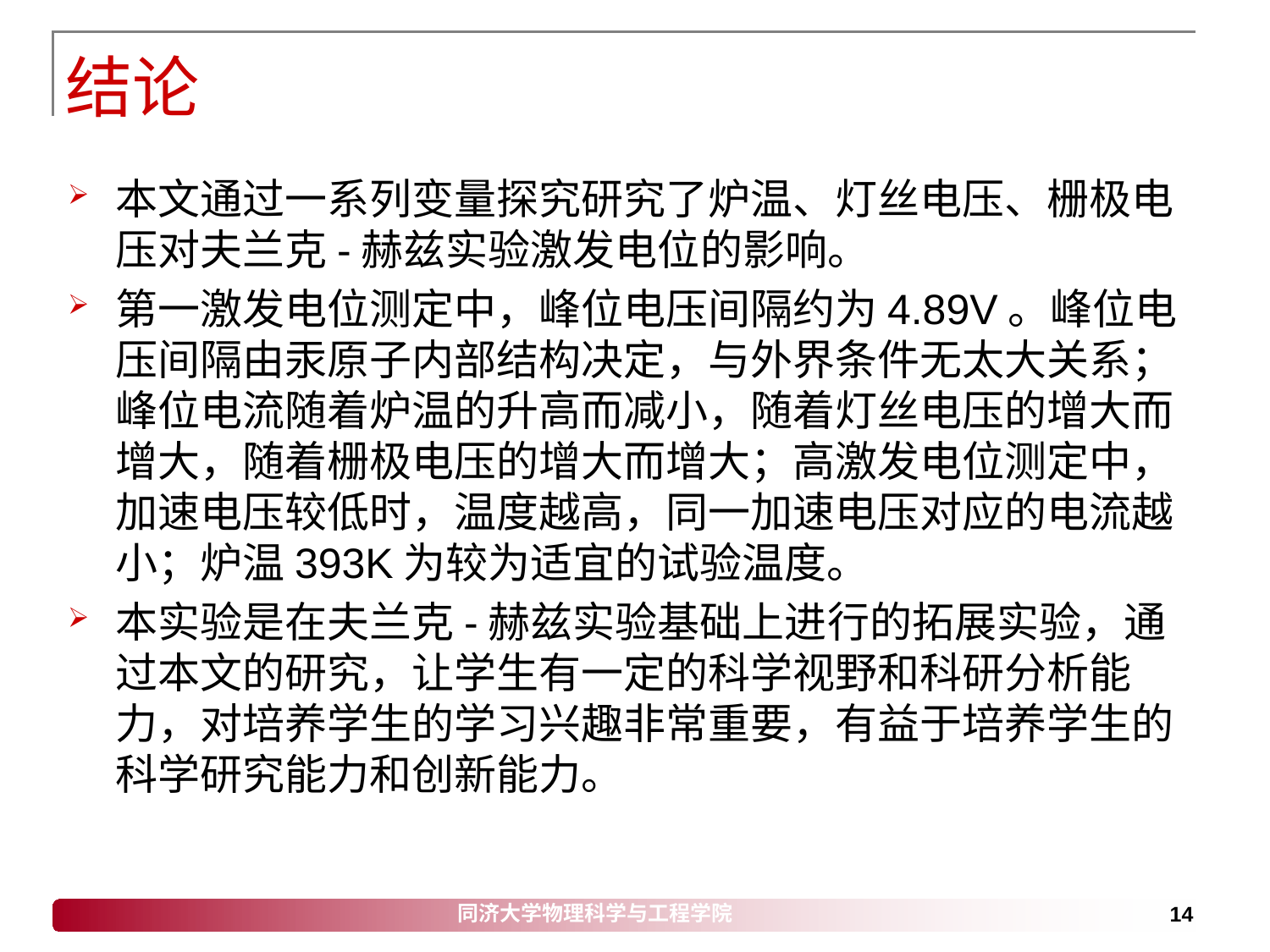

# 结论
本文通过一系列变量探究研究了炉温、灯丝电压、栅极电压对夫兰克-赫兹实验激发电位的影响。
第一激发电位测定中，峰位电压间隔约为4.89V。峰位电压间隔由汞原子内部结构决定，与外界条件无太大关系；峰位电流随着炉温的升高而减小，随着灯丝电压的增大而增大，随着栅极电压的增大而增大；高激发电位测定中，加速电压较低时，温度越高，同一加速电压对应的电流越小；炉温393K为较为适宜的试验温度。
本实验是在夫兰克-赫兹实验基础上进行的拓展实验，通过本文的研究，让学生有一定的科学视野和科研分析能力，对培养学生的学习兴趣非常重要，有益于培养学生的科学研究能力和创新能力。